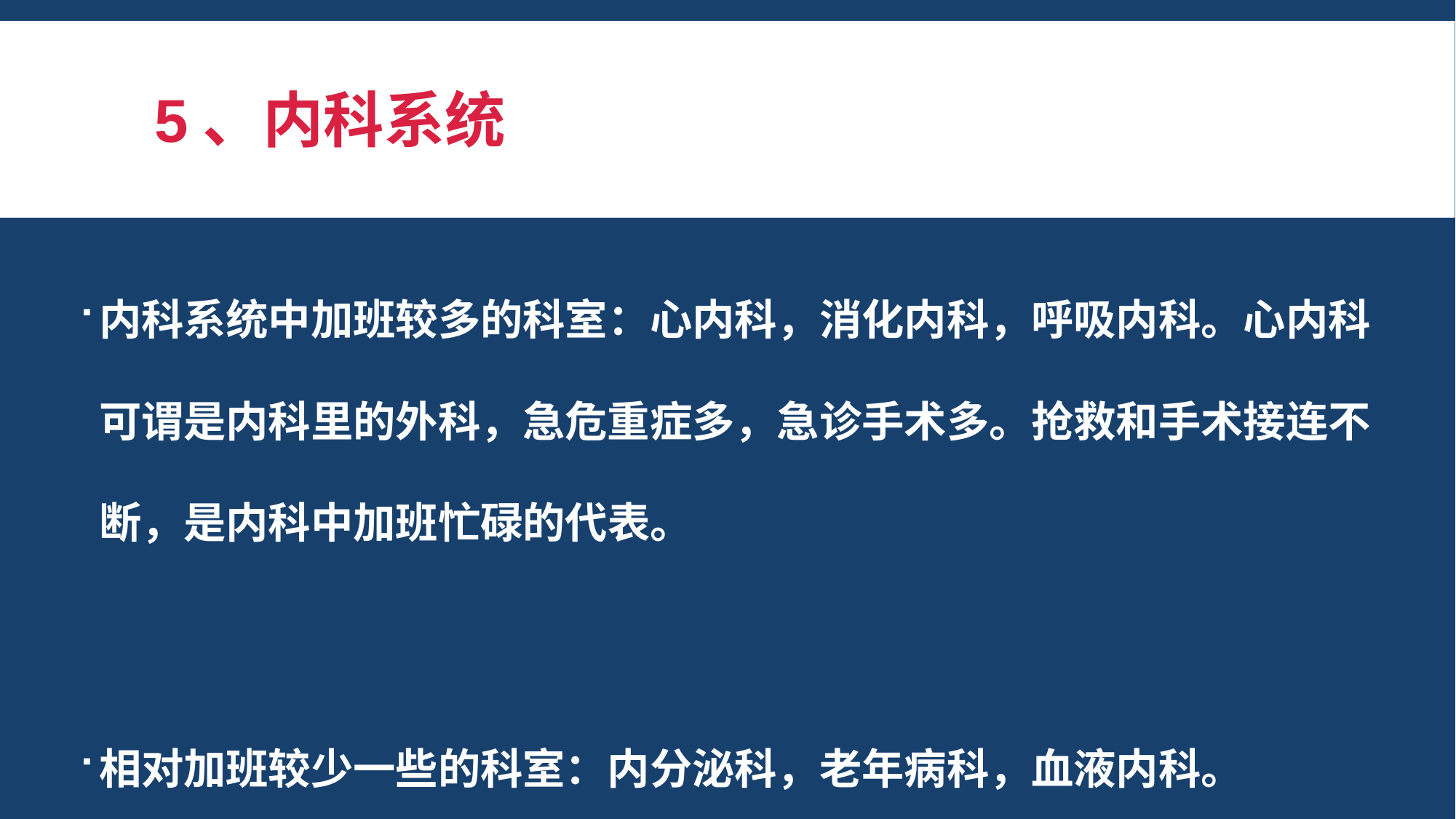

# 5、内科系统
内科系统中加班较多的科室：心内科，消化内科，呼吸内科。心内科可谓是内科里的外科，急危重症多，急诊手术多。抢救和手术接连不断，是内科中加班忙碌的代表。

相对加班较少一些的科室：内分泌科，老年病科，血液内科。